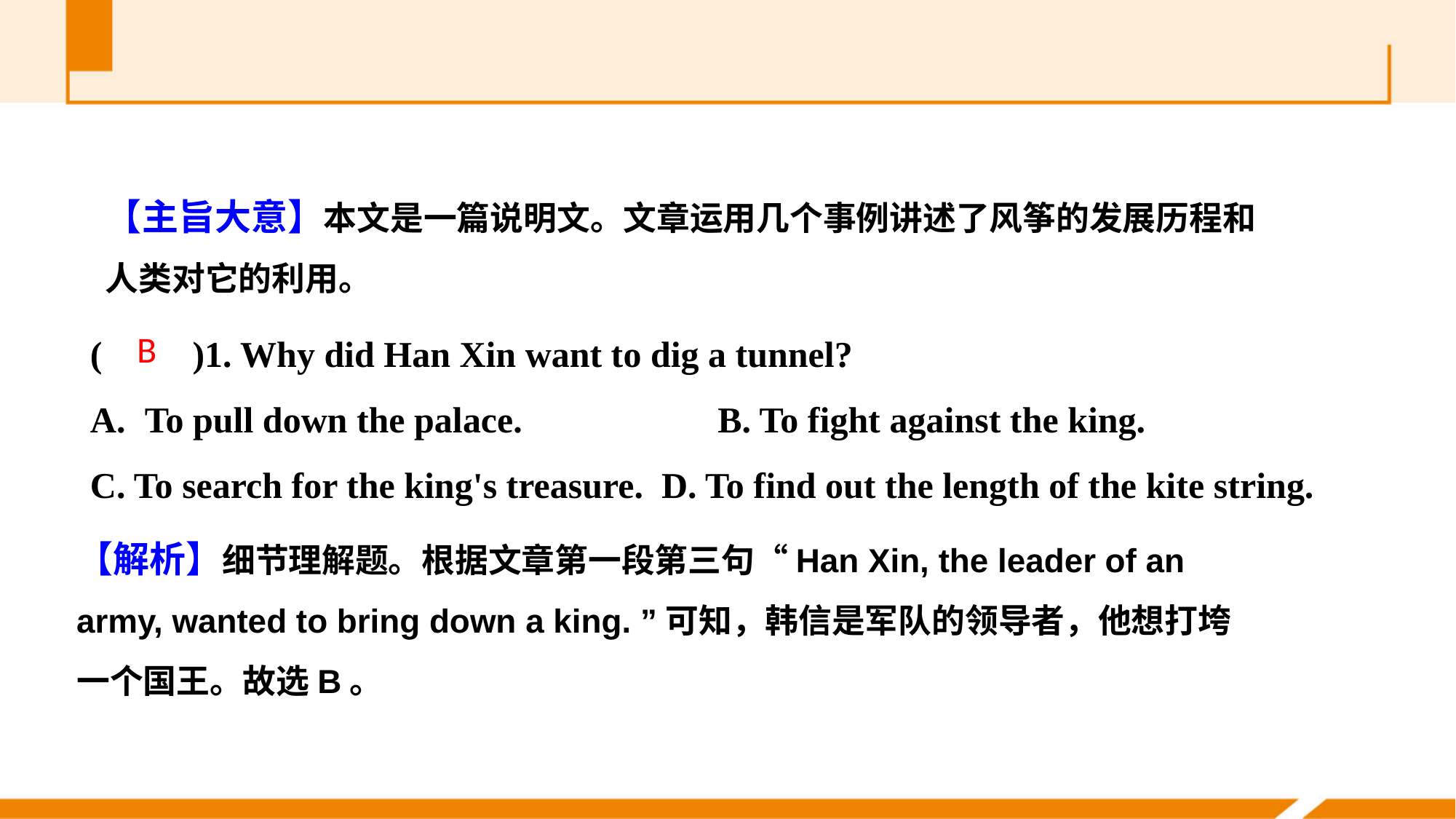

【主旨大意】本文是一篇说明文。文章运用几个事例讲述了风筝的发展历程和人类对它的利用。
(　　)1. Why did Han Xin want to dig a tunnel?
To pull down the palace.		   B. To fight against the king.
C. To search for the king's treasure.  D. To find out the length of the kite string.
B
【解析】细节理解题。根据文章第一段第三句“Han Xin, the leader of an army, wanted to bring down a king. ”可知，韩信是军队的领导者，他想打垮一个国王。故选B。